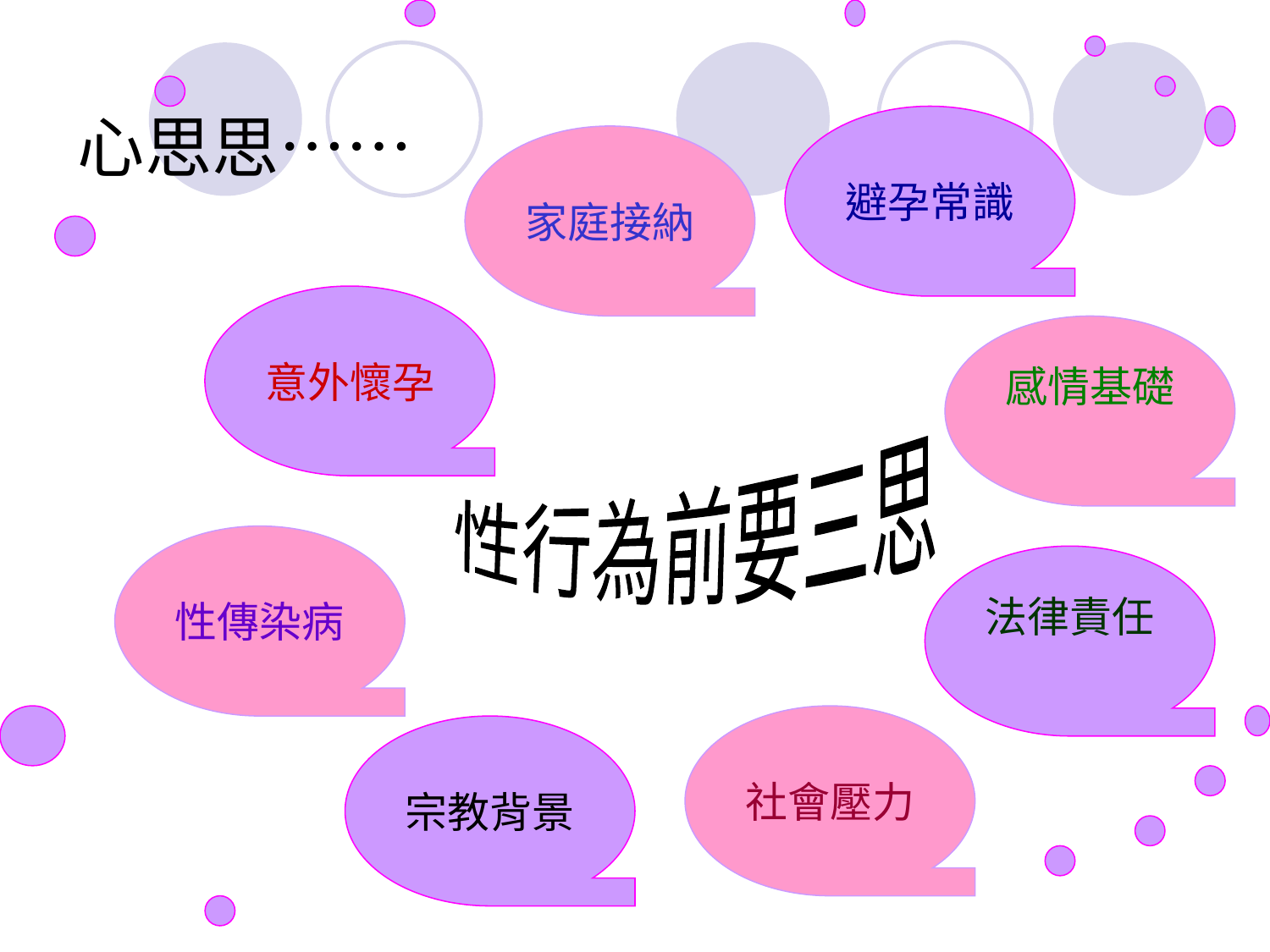

# 心思思……

避孕常識

家庭接納

意外懷孕
感情基礎

性行為前要三思
性傳染病
法律責任

社會壓力

宗教背景